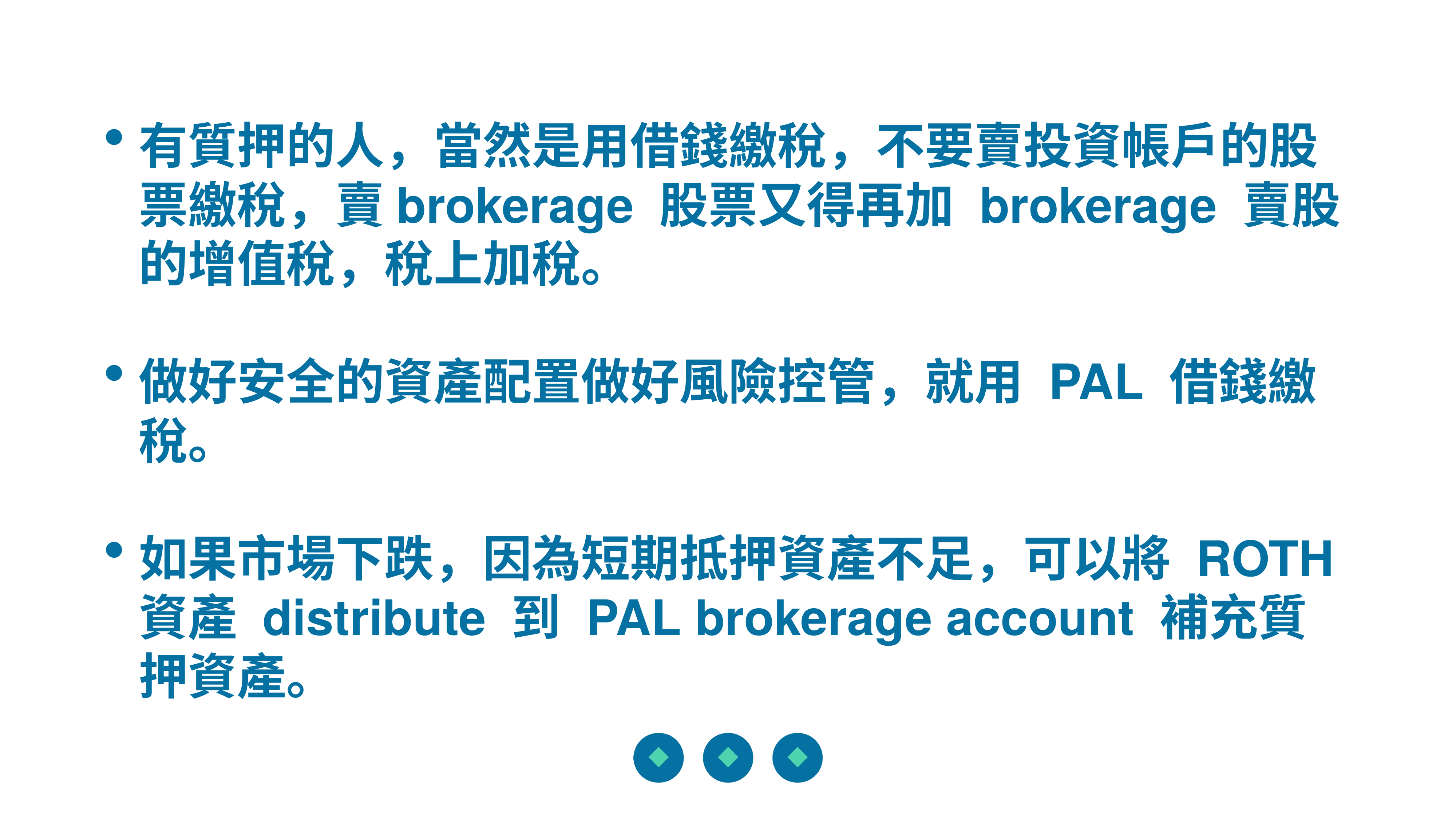

有質押的人，當然是用借錢繳稅，不要賣投資帳戶的股票繳稅，賣brokerage 股票又得再加 brokerage 賣股的增值稅，稅上加稅。

做好安全的資產配置做好風險控管，就用 PAL 借錢繳稅。

如果市場下跌，因為短期抵押資產不足，可以將 ROTH 資產 distribute 到 PAL brokerage account 補充質押資產。